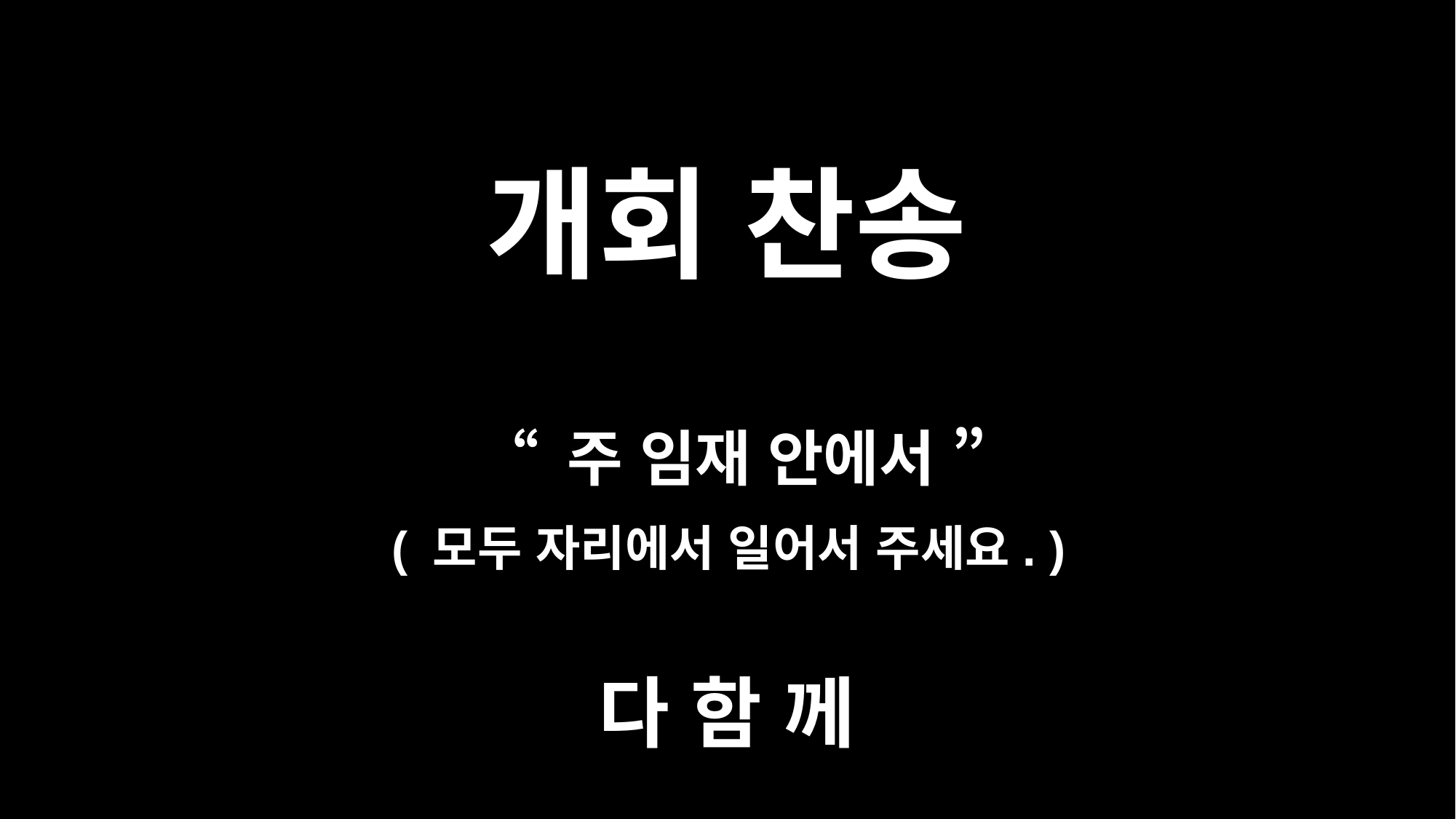

# 개회 찬송
“ 주 임재 안에서 ”
다 함 께